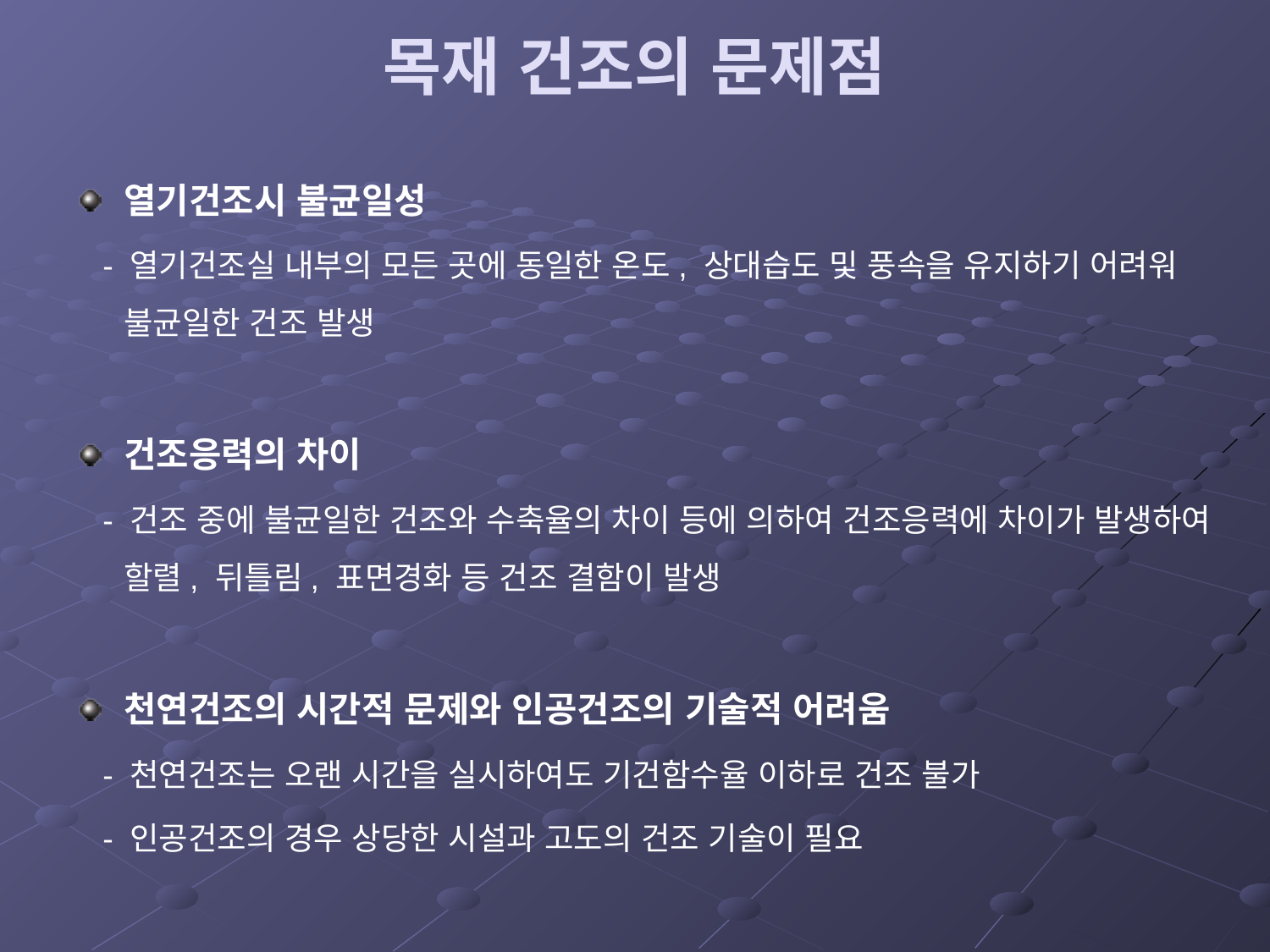

# 목재 건조의 문제점
열기건조시 불균일성
   - 열기건조실 내부의 모든 곳에 동일한 온도, 상대습도 및 풍속을 유지하기 어려워 불균일한 건조 발생

건조응력의 차이
   - 건조 중에 불균일한 건조와 수축율의 차이 등에 의하여 건조응력에 차이가 발생하여 할렬, 뒤틀림, 표면경화 등 건조 결함이 발생

천연건조의 시간적 문제와 인공건조의 기술적 어려움
   - 천연건조는 오랜 시간을 실시하여도 기건함수율 이하로 건조 불가
   - 인공건조의 경우 상당한 시설과 고도의 건조 기술이 필요